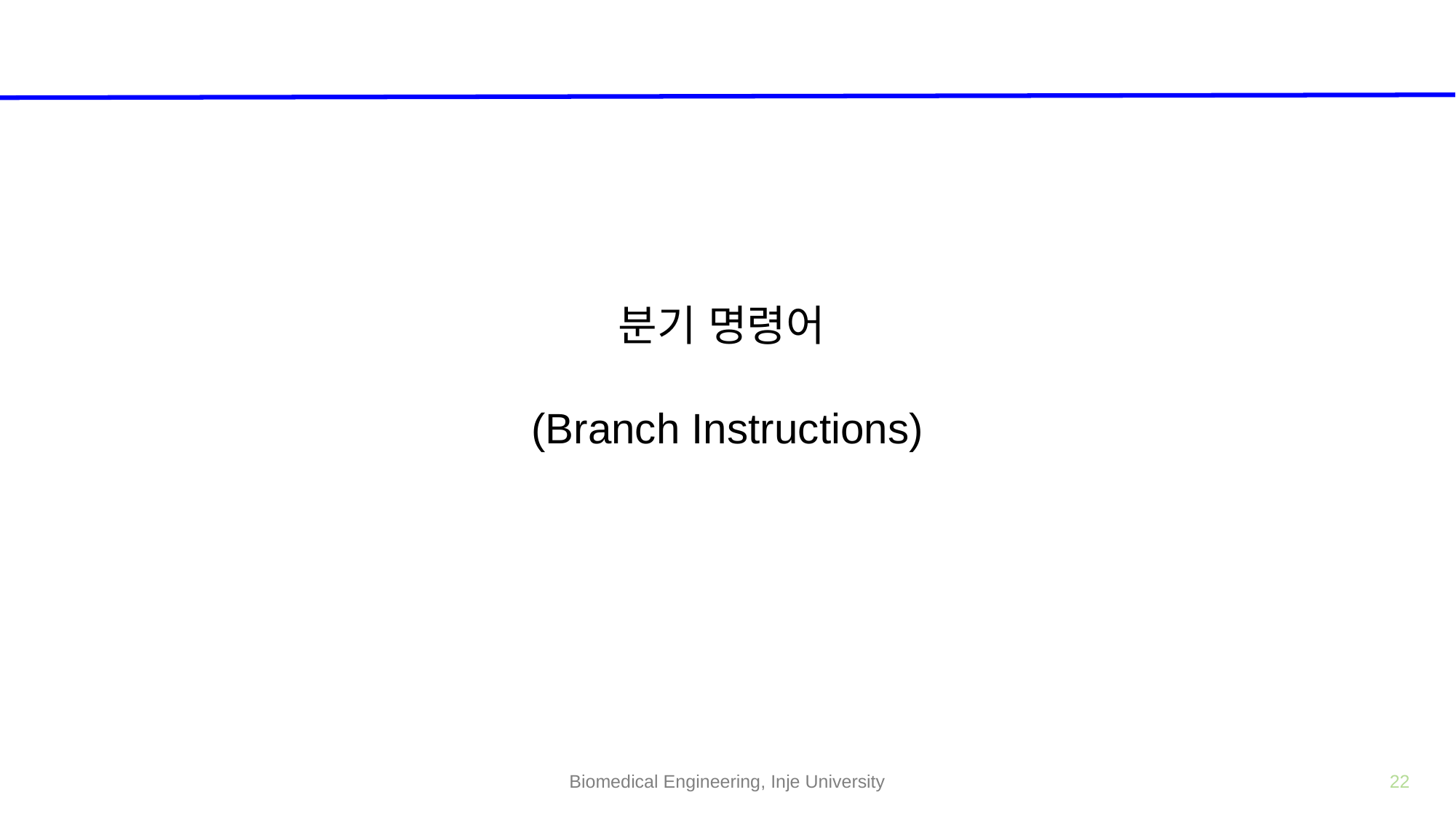

분기 명령어
(Branch Instructions)
Biomedical Engineering, Inje University
22